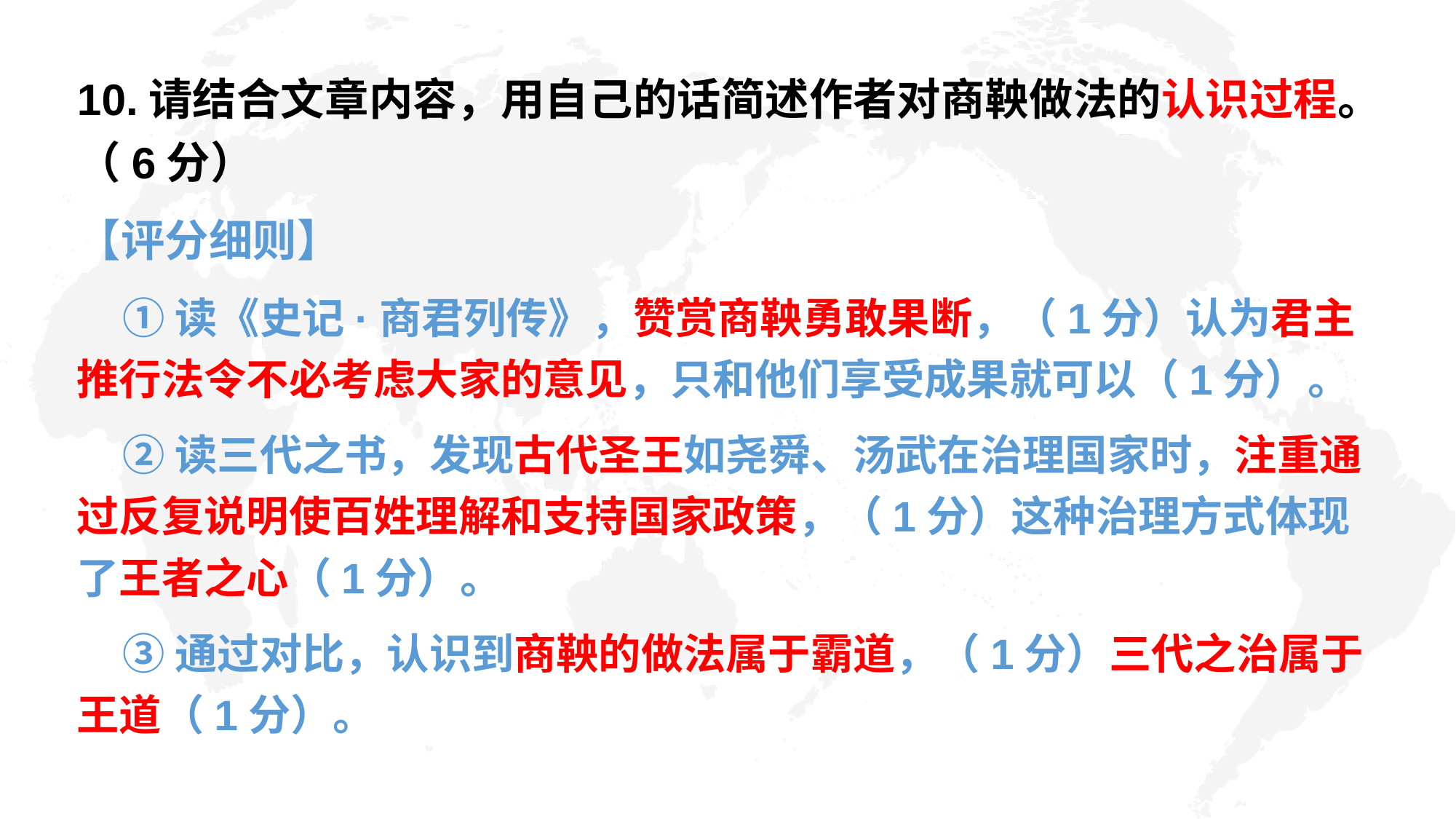

10.请结合文章内容，用自己的话简述作者对商鞅做法的认识过程。（6分）
【评分细则】
①读《史记·商君列传》，赞赏商鞅勇敢果断，（1分）认为君主推行法令不必考虑大家的意见，只和他们享受成果就可以（1分）。
②读三代之书，发现古代圣王如尧舜、汤武在治理国家时，注重通过反复说明使百姓理解和支持国家政策，（1分）这种治理方式体现了王者之心（1分）。
③通过对比，认识到商鞅的做法属于霸道，（1分）三代之治属于王道（1分）。